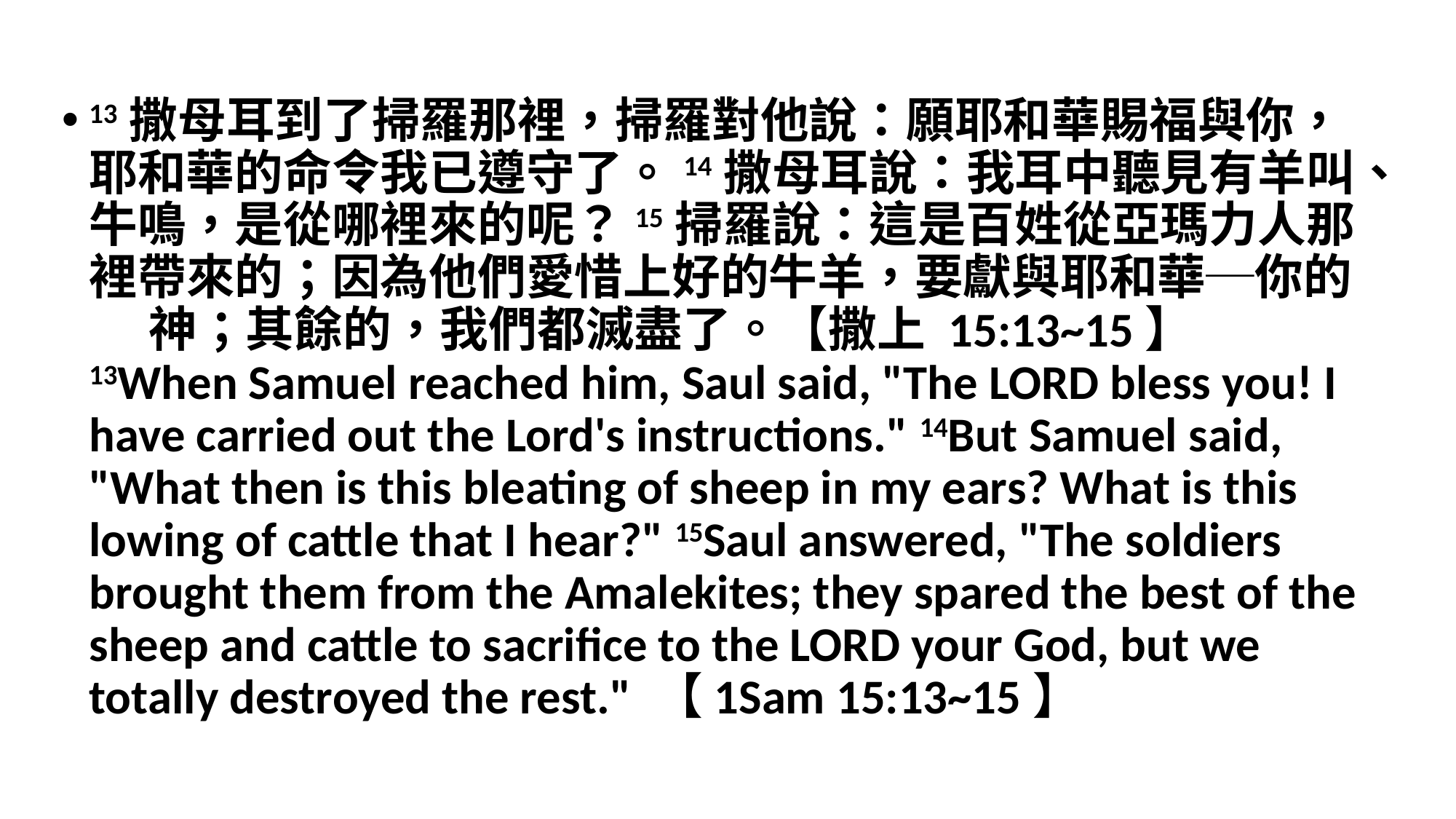

#
13撒母耳到了掃羅那裡，掃羅對他說：願耶和華賜福與你，耶和華的命令我已遵守了。14撒母耳說：我耳中聽見有羊叫、牛鳴，是從哪裡來的呢？15掃羅說：這是百姓從亞瑪力人那裡帶來的；因為他們愛惜上好的牛羊，要獻與耶和華─你的　 神；其餘的，我們都滅盡了。【撒上 15:13~15】
13When Samuel reached him, Saul said, "The LORD bless you! I have carried out the Lord's instructions." 14But Samuel said, "What then is this bleating of sheep in my ears? What is this lowing of cattle that I hear?" 15Saul answered, "The soldiers brought them from the Amalekites; they spared the best of the sheep and cattle to sacrifice to the LORD your God, but we totally destroyed the rest." 【1Sam 15:13~15】